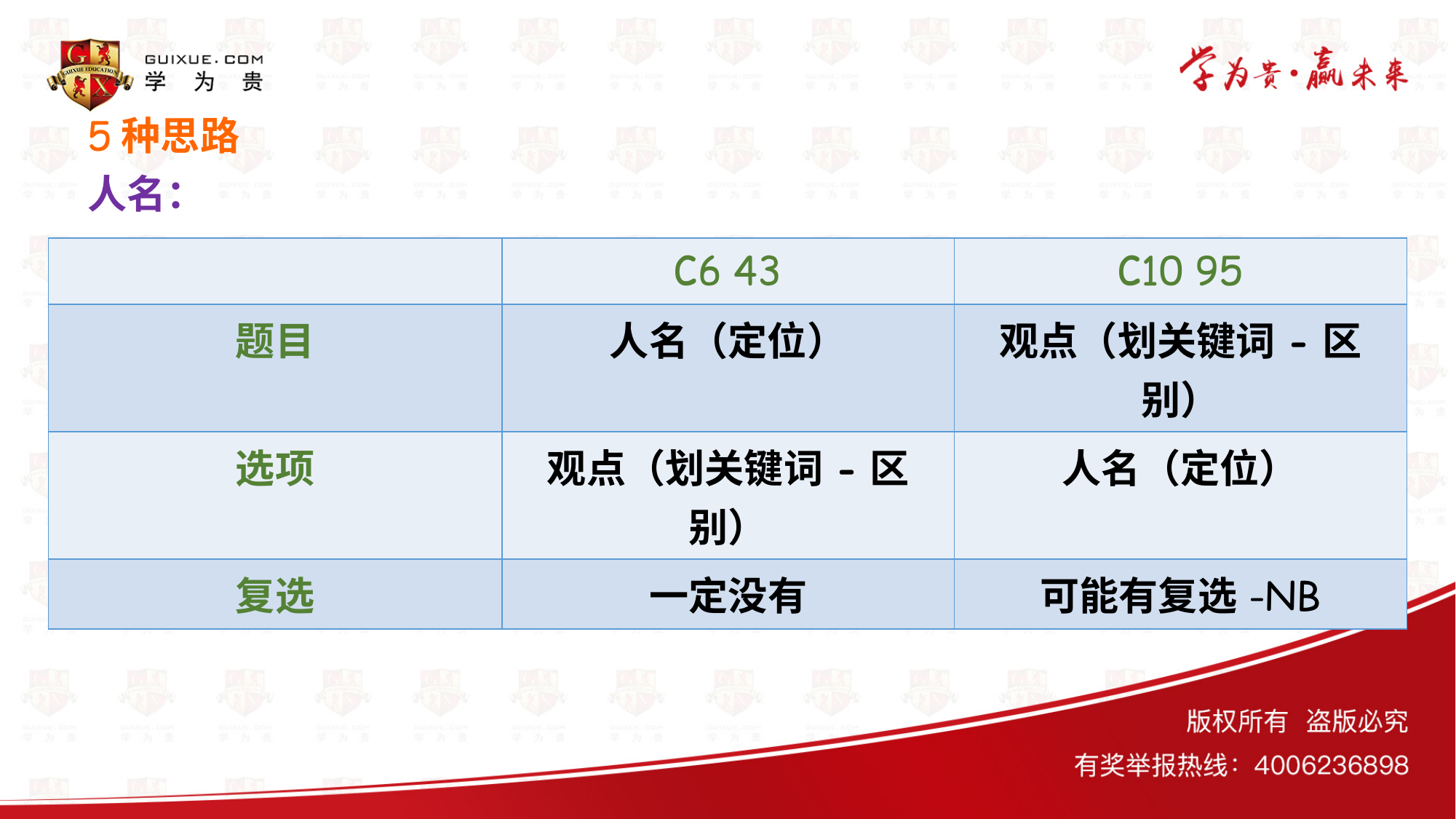

# 5种思路
人名：

注意：人名的顺序一般为原文中出现的先后顺序。

|  | C6 43 | C10 95 |
| --- | --- | --- |
| 题目 | 人名（定位） | 观点（划关键词-区别） |
| 选项 | 观点（划关键词-区别） | 人名（定位） |
| 复选 | 一定没有 | 可能有复选-NB |